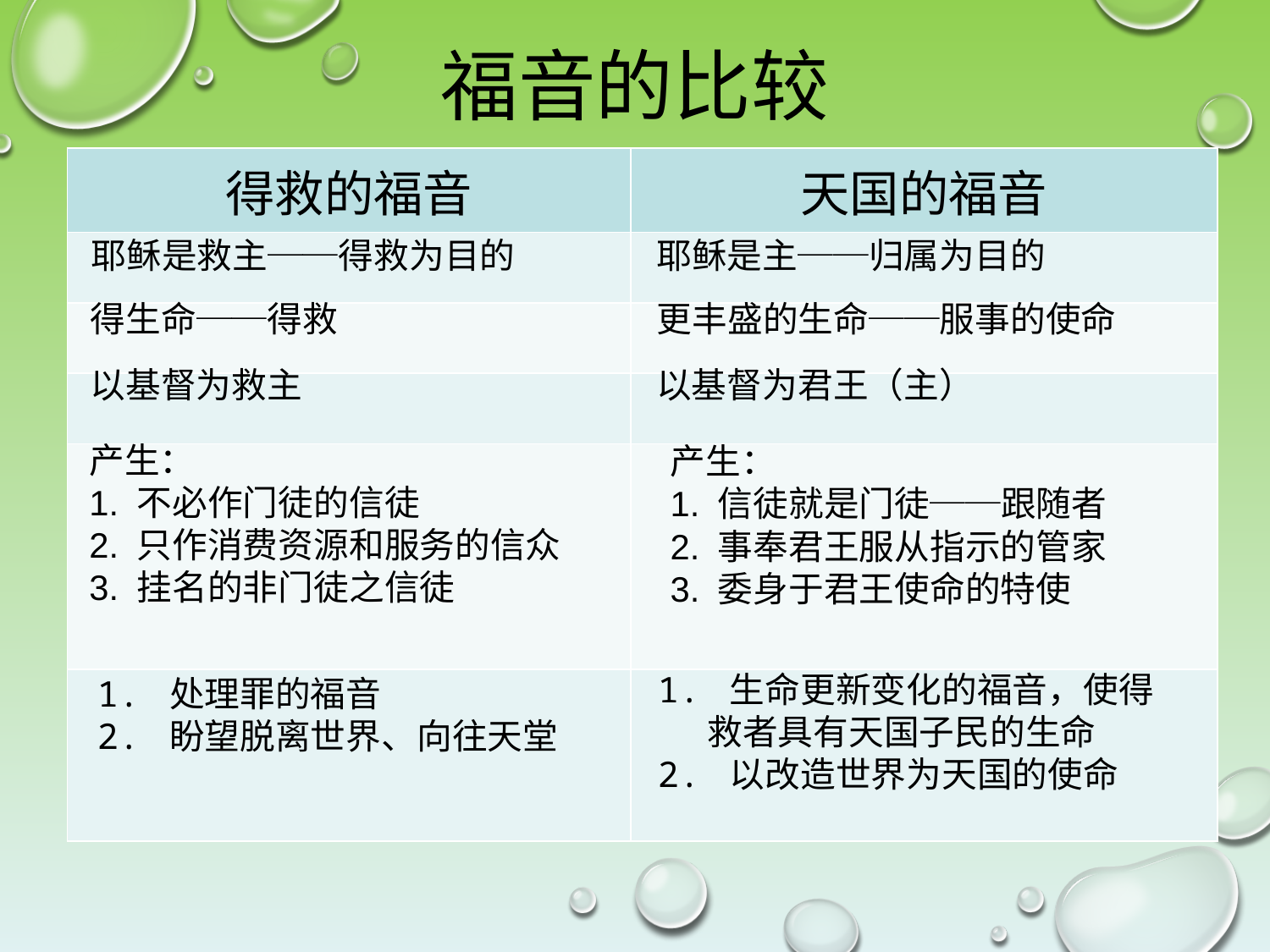

# 福音的比较
| 得救的福音 | 天国的福音 |
| --- | --- |
|  |  |
|  |  |
|  |  |
|  |  |
|  |  |
耶稣是救主──得救为目的
耶稣是主──归属为目的
得生命──得救
更丰盛的生命──服事的使命
以基督为救主
以基督为君王（主）
产生：
不必作门徒的信徒
只作消费资源和服务的信众
挂名的非门徒之信徒
产生：
信徒就是门徒──跟随者
事奉君王服从指示的管家
委身于君王使命的特使
1. 生命更新变化的福音，使得救者具有天国子民的生命
2. 以改造世界为天国的使命
1. 处理罪的福音
2. 盼望脱离世界、向往天堂